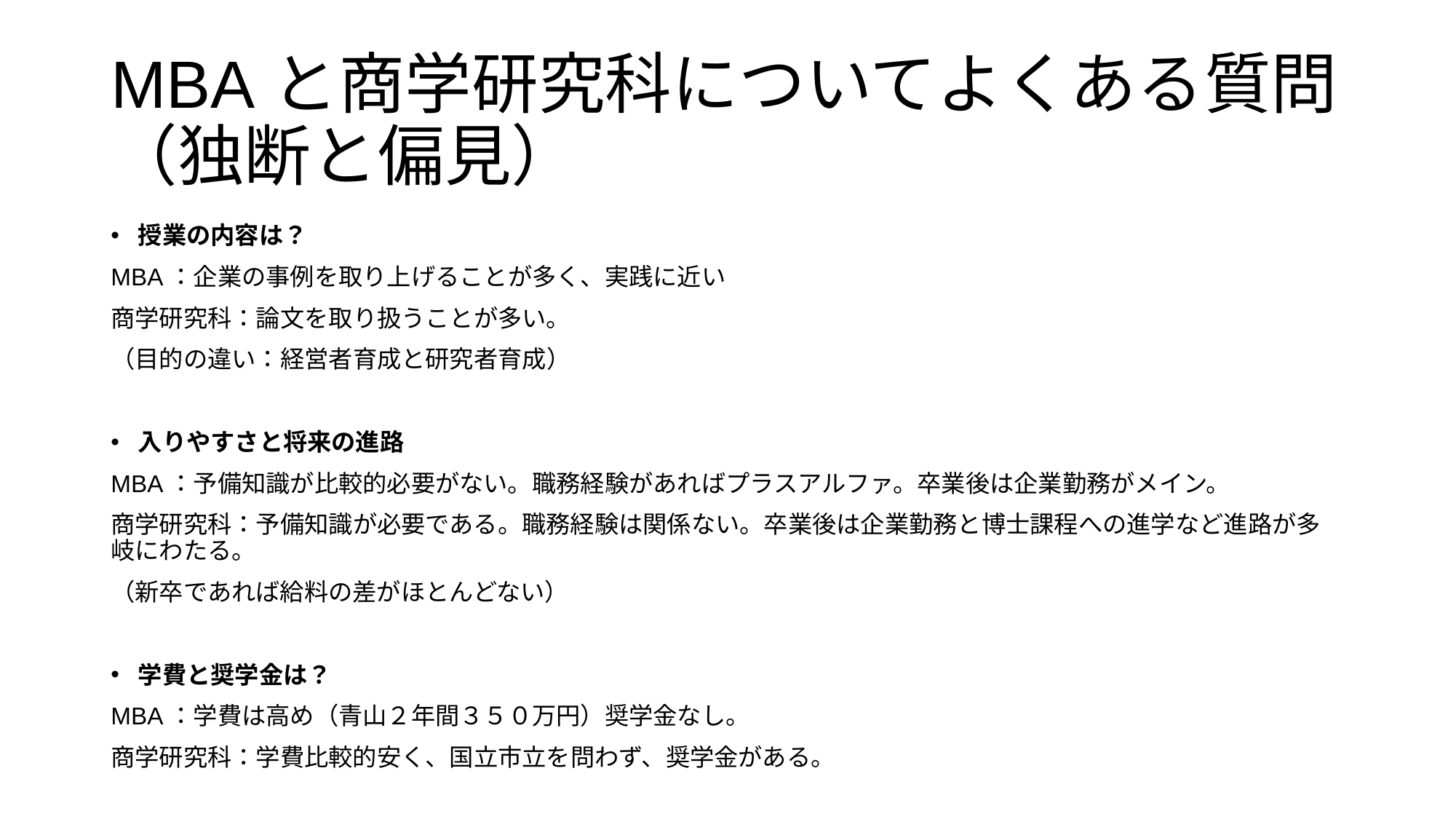

# MBAと商学研究科についてよくある質問（独断と偏見）
授業の内容は？
MBA：企業の事例を取り上げることが多く、実践に近い
商学研究科：論文を取り扱うことが多い。
（目的の違い：経営者育成と研究者育成）

入りやすさと将来の進路
MBA：予備知識が比較的必要がない。職務経験があればプラスアルファ。卒業後は企業勤務がメイン。
商学研究科：予備知識が必要である。職務経験は関係ない。卒業後は企業勤務と博士課程への進学など進路が多岐にわたる。
（新卒であれば給料の差がほとんどない）

学費と奨学金は？
MBA：学費は高め（青山２年間３５０万円）奨学金なし。
商学研究科：学費比較的安く、国立市立を問わず、奨学金がある。